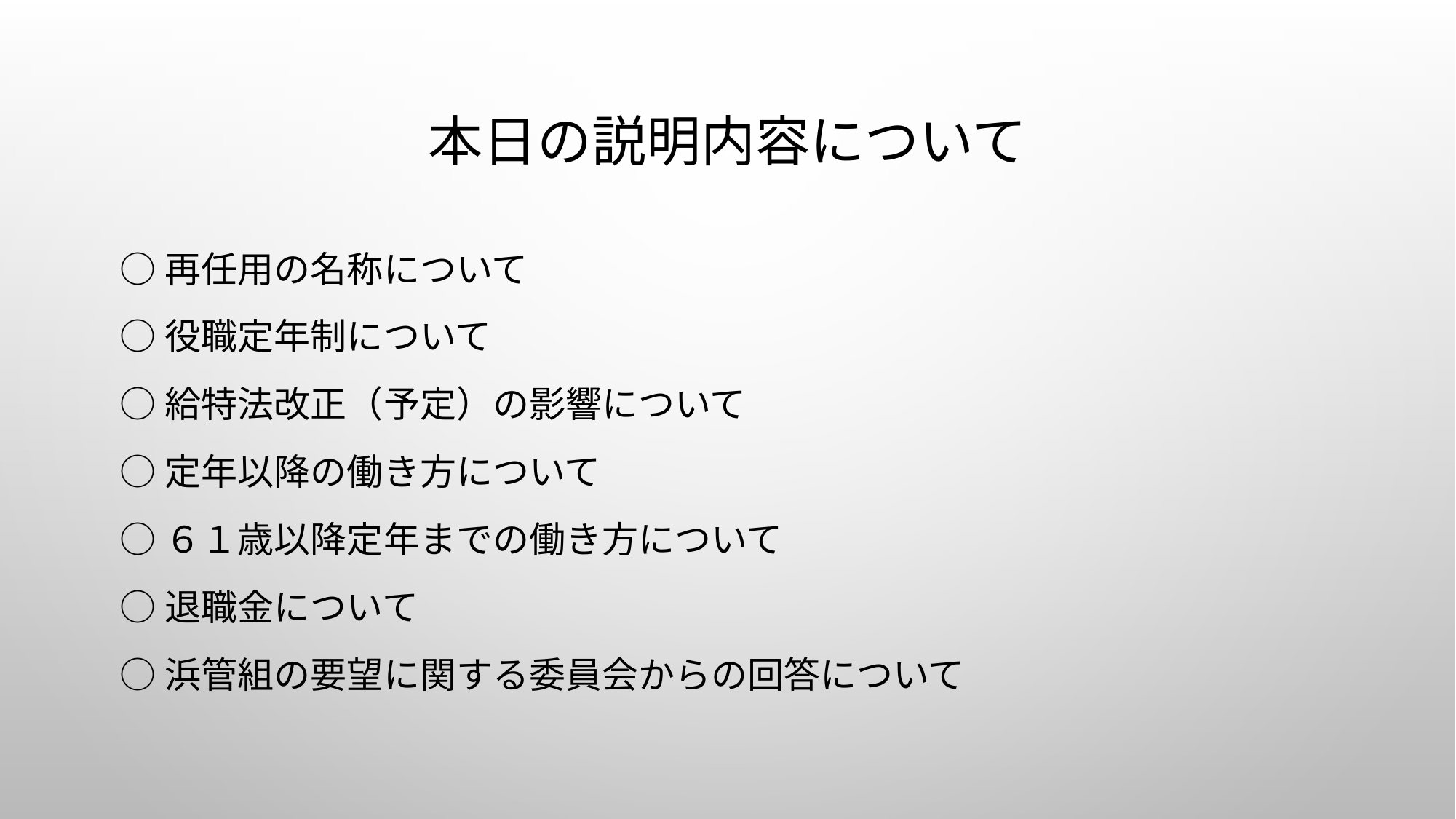

# 本日の説明内容について
○再任用の名称について
○役職定年制について
○給特法改正（予定）の影響について
○定年以降の働き方について
○６１歳以降定年までの働き方について
○退職金について
○浜管組の要望に関する委員会からの回答について